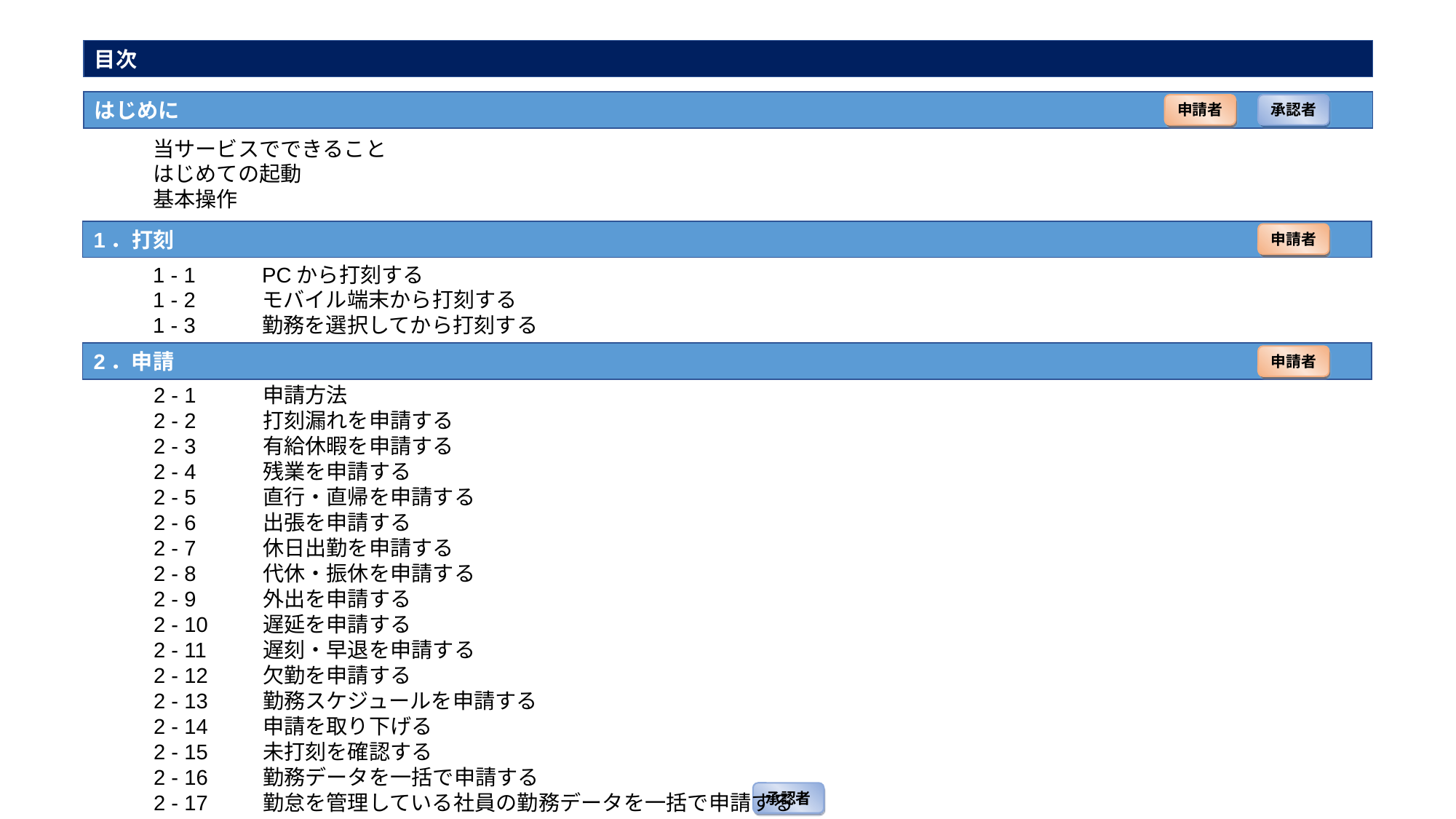

目次
はじめに
申請者
承認者
当サービスでできること
はじめての起動
基本操作
1．打刻
申請者
1 - 1	PCから打刻する
1 - 2	モバイル端末から打刻する
1 - 3	勤務を選択してから打刻する
2．申請
申請者
2 - 1	申請方法
2 - 2	打刻漏れを申請する
2 - 3	有給休暇を申請する
2 - 4	残業を申請する
2 - 5	直行・直帰を申請する
2 - 6	出張を申請する
2 - 7	休日出勤を申請する
2 - 8	代休・振休を申請する
2 - 9	外出を申請する
2 - 10	遅延を申請する
2 - 11	遅刻・早退を申請する
2 - 12	欠勤を申請する
2 - 13	勤務スケジュールを申請する
2 - 14	申請を取り下げる
2 - 15	未打刻を確認する
2 - 16	勤務データを一括で申請する
2 - 17	勤怠を管理している社員の勤務データを一括で申請する

承認者